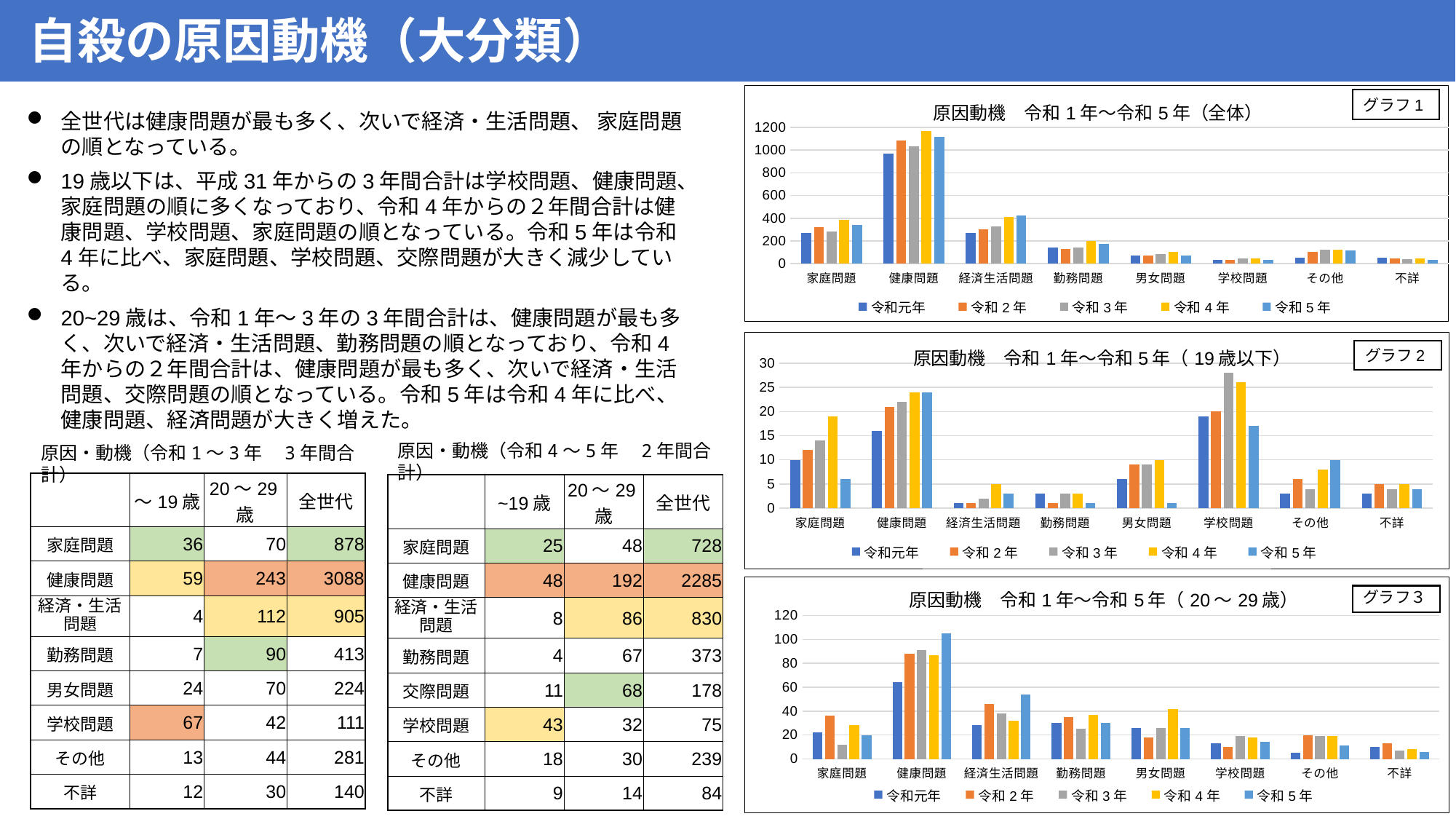

# 自殺の原因動機（大分類）

### Chart: 原因動機　令和1年～令和5年（全体）

| Category | 令和元年 | 令和2年 | 令和3年 | 令和4年 | 令和5年 |
|---|---|---|---|---|---|
| 家庭問題 | 273.0 | 321.0 | 284.0 | 384.0 | 344.0 |
| 健康問題 | 968.0 | 1085.0 | 1035.0 | 1168.0 | 1117.0 |
| 経済生活問題 | 272.0 | 303.0 | 330.0 | 408.0 | 422.0 |
| 勤務問題 | 142.0 | 129.0 | 142.0 | 199.0 | 174.0 |
| 男女問題 | 69.0 | 70.0 | 85.0 | 105.0 | 73.0 |
| 学校問題 | 33.0 | 31.0 | 47.0 | 44.0 | 31.0 |
| その他 | 54.0 | 104.0 | 123.0 | 123.0 | 116.0 |
| 不詳 | 55.0 | 44.0 | 41.0 | 49.0 | 35.0 |
グラフ1
全世代は健康問題が最も多く、次いで経済・生活問題、 家庭問題の順となっている。
19歳以下は、平成31年からの3年間合計は学校問題、健康問題、家庭問題の順に多くなっており、令和4年からの２年間合計は健康問題、学校問題、家庭問題の順となっている。令和5年は令和4年に比べ、家庭問題、学校問題、交際問題が大きく減少している。
20~29歳は、令和1年～3年の3年間合計は、健康問題が最も多く、次いで経済・生活問題、勤務問題の順となっており、令和4年からの２年間合計は、健康問題が最も多く、次いで経済・生活問題、交際問題の順となっている。令和5年は令和4年に比べ、健康問題、経済問題が大きく増えた。

### Chart: 原因動機　令和1年～令和5年（19歳以下）

| Category | 令和元年 | 令和2年 | 令和3年 | 令和4年 | 令和5年 |
|---|---|---|---|---|---|
| 家庭問題 | 10.0 | 12.0 | 14.0 | 19.0 | 6.0 |
| 健康問題 | 16.0 | 21.0 | 22.0 | 24.0 | 24.0 |
| 経済生活問題 | 1.0 | 1.0 | 2.0 | 5.0 | 3.0 |
| 勤務問題 | 3.0 | 1.0 | 3.0 | 3.0 | 1.0 |
| 男女問題 | 6.0 | 9.0 | 9.0 | 10.0 | 1.0 |
| 学校問題 | 19.0 | 20.0 | 28.0 | 26.0 | 17.0 |
| その他 | 3.0 | 6.0 | 4.0 | 8.0 | 10.0 |
| 不詳 | 3.0 | 5.0 | 4.0 | 5.0 | 4.0 |
原因・動機（令和4～5年　2年間合計）
原因・動機（令和1～3年　3年間合計）
|  | ～19歳 | 20～29歳 | 全世代 |
| --- | --- | --- | --- |
| 家庭問題 | 36 | 70 | 878 |
| 健康問題 | 59 | 243 | 3088 |
| 経済・生活 問題 | 4 | 112 | 905 |
| 勤務問題 | 7 | 90 | 413 |
| 男女問題 | 24 | 70 | 224 |
| 学校問題 | 67 | 42 | 111 |
| その他 | 13 | 44 | 281 |
| 不詳 | 12 | 30 | 140 |
|  | ~19歳 | 20～29歳 | 全世代 |
| --- | --- | --- | --- |
| 家庭問題 | 25 | 48 | 728 |
| 健康問題 | 48 | 192 | 2285 |
| 経済・生活 問題 | 8 | 86 | 830 |
| 勤務問題 | 4 | 67 | 373 |
| 交際問題 | 11 | 68 | 178 |
| 学校問題 | 43 | 32 | 75 |
| その他 | 18 | 30 | 239 |
| 不詳 | 9 | 14 | 84 |

### Chart: 原因動機　令和1年～令和5年（20～29歳）

| Category | 令和元年 | 令和2年 | 令和3年 | 令和4年 | 令和5年 |
|---|---|---|---|---|---|
| 家庭問題 | 22.0 | 36.0 | 12.0 | 28.0 | 20.0 |
| 健康問題 | 64.0 | 88.0 | 91.0 | 87.0 | 105.0 |
| 経済生活問題 | 28.0 | 46.0 | 38.0 | 32.0 | 54.0 |
| 勤務問題 | 30.0 | 35.0 | 25.0 | 37.0 | 30.0 |
| 男女問題 | 26.0 | 18.0 | 26.0 | 42.0 | 26.0 |
| 学校問題 | 13.0 | 10.0 | 19.0 | 18.0 | 14.0 |
| その他 | 5.0 | 20.0 | 19.0 | 19.0 | 11.0 |
| 不詳 | 10.0 | 13.0 | 7.0 | 8.0 | 6.0 |